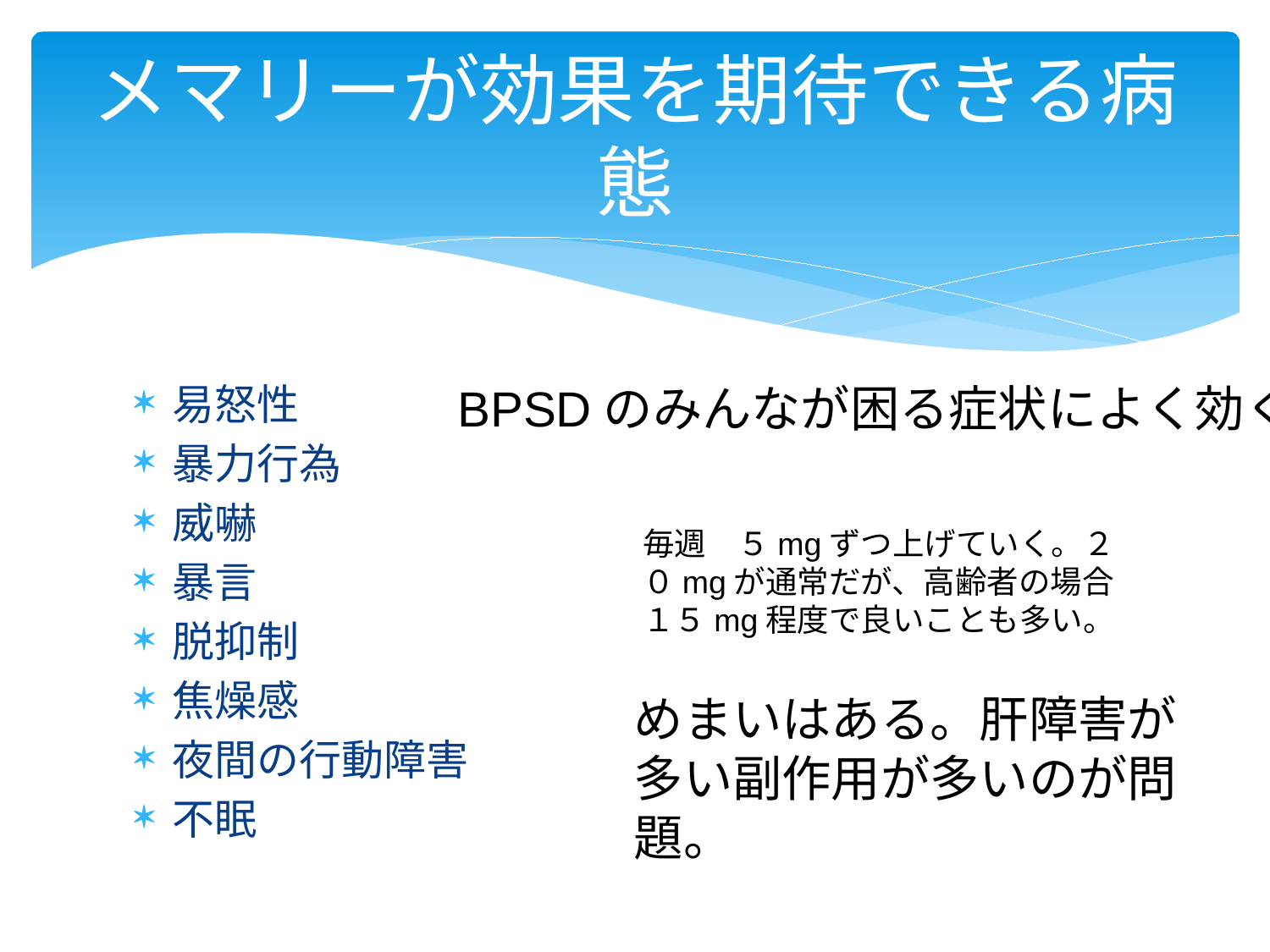

# メマリーが効果を期待できる病態
易怒性
暴力行為
威嚇
暴言
脱抑制
焦燥感
夜間の行動障害
不眠
BPSDのみんなが困る症状によく効く
毎週　５mgずつ上げていく。２０mgが通常だが、高齢者の場合１５mg程度で良いことも多い。
めまいはある。肝障害が多い副作用が多いのが問題。